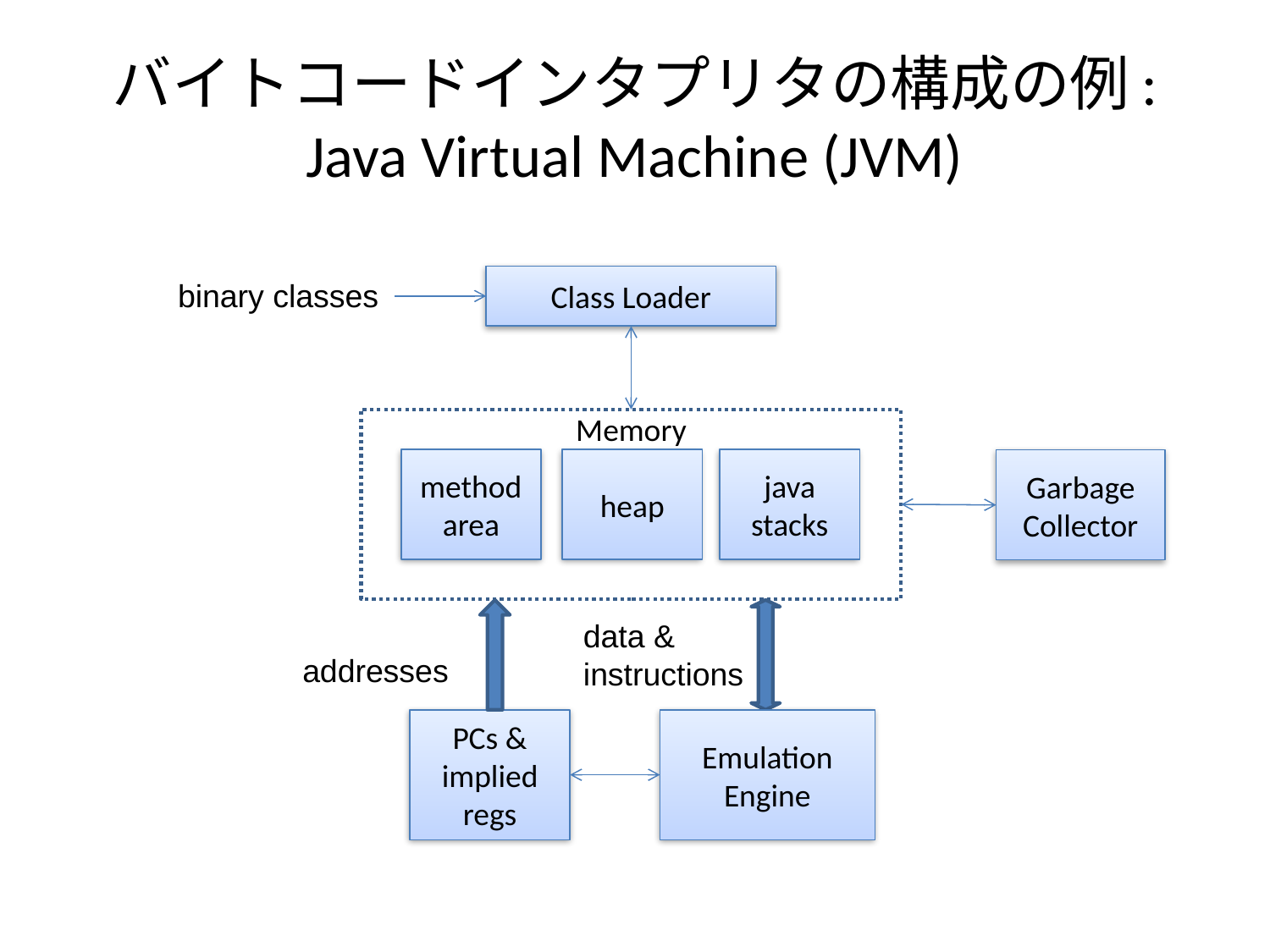

# バイトコードインタプリタの構成の例: Java Virtual Machine (JVM)
Class Loader
binary classes
Memory

method area
heap
java stacks
Garbage Collector

data & instructions
addresses
PCs & implied regs
Emulation
Engine